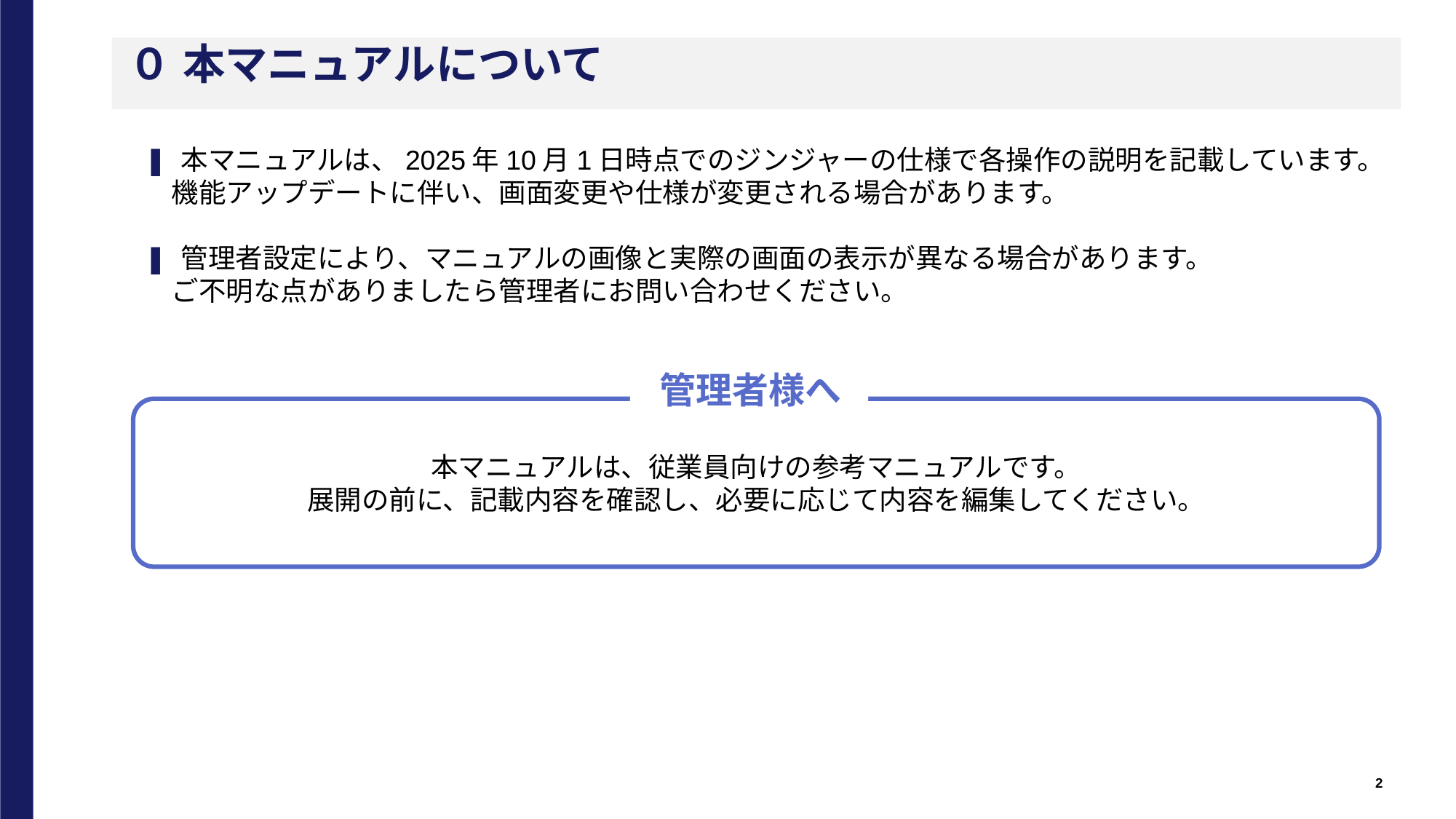

０ 本マニュアルについて
❚ 本マニュアルは、2025年10月1日時点でのジンジャーの仕様で各操作の説明を記載しています。
　機能アップデートに伴い、画面変更や仕様が変更される場合があります。

❚ 管理者設定により、マニュアルの画像と実際の画面の表示が異なる場合があります。
　ご不明な点がありましたら管理者にお問い合わせください。

 管理者様へ
本マニュアルは、従業員向けの参考マニュアルです。
展開の前に、記載内容を確認し、必要に応じて内容を編集してください。